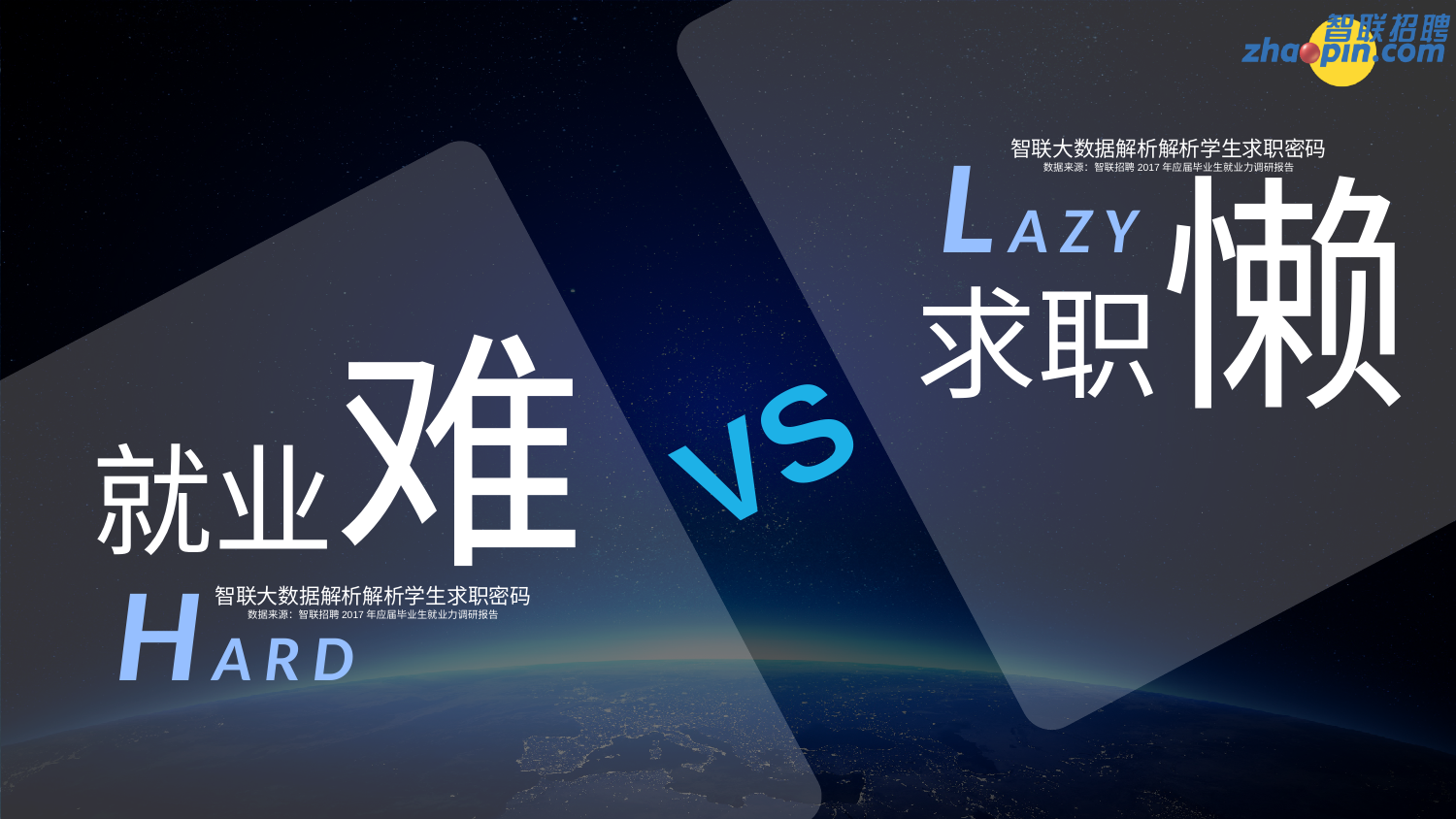

LAZY
智联大数据解析解析学生求职密码
数据来源：智联招聘2017年应届毕业生就业力调研报告
求职懒

就业难
VS
HARD
智联大数据解析解析学生求职密码
数据来源：智联招聘2017年应届毕业生就业力调研报告